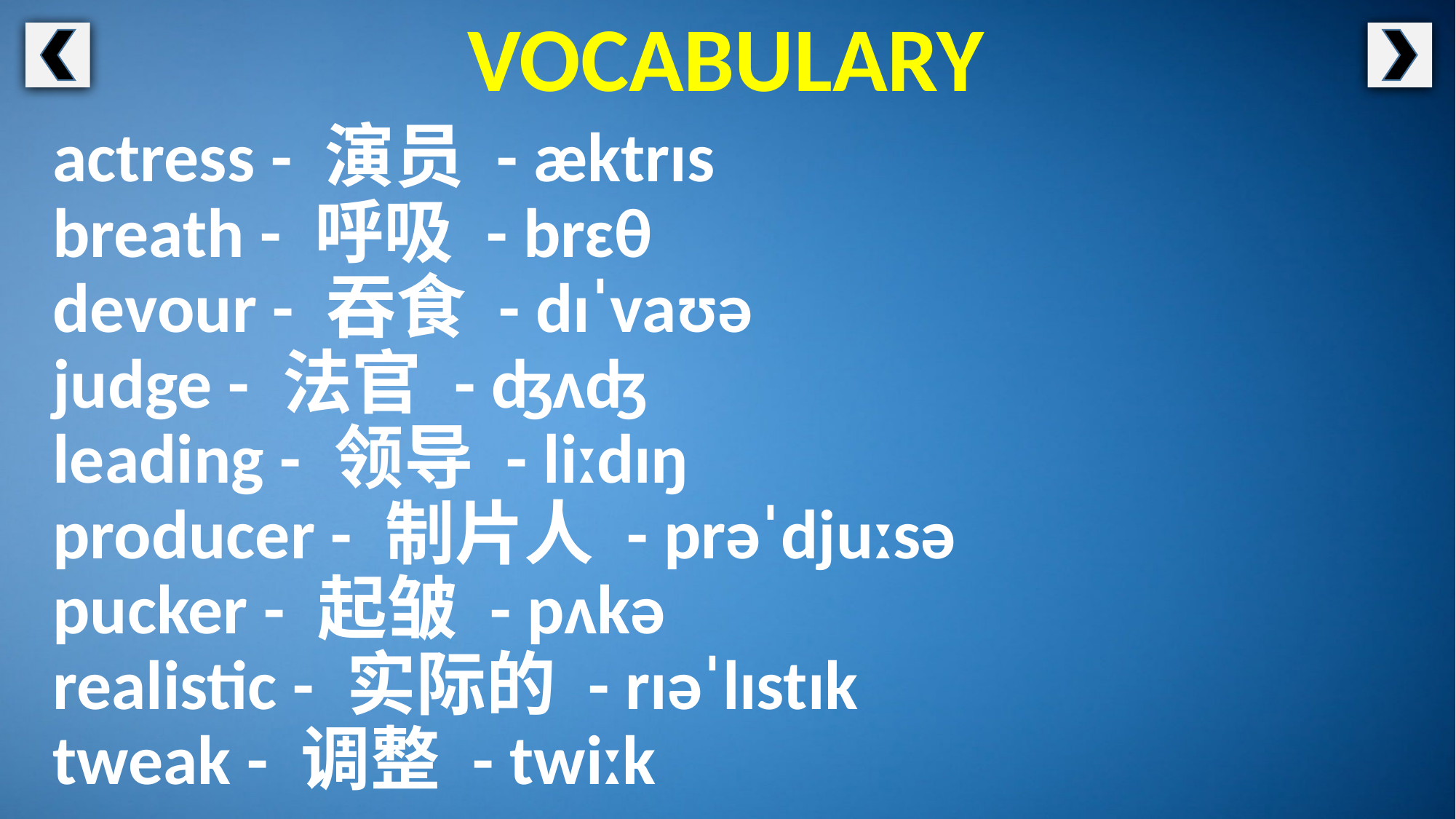

VOCABULARY
actress - 演员 - æktrɪs
breath - 呼吸 - brɛθ
devour - 吞食 - dɪˈvaʊə
judge - 法官 - ʤʌʤ
leading - 领导 - liːdɪŋ
producer - 制片人 - prəˈdjuːsə
pucker - 起皱 - pʌkə
realistic - 实际的 - rɪəˈlɪstɪk
tweak - 调整 - twiːk